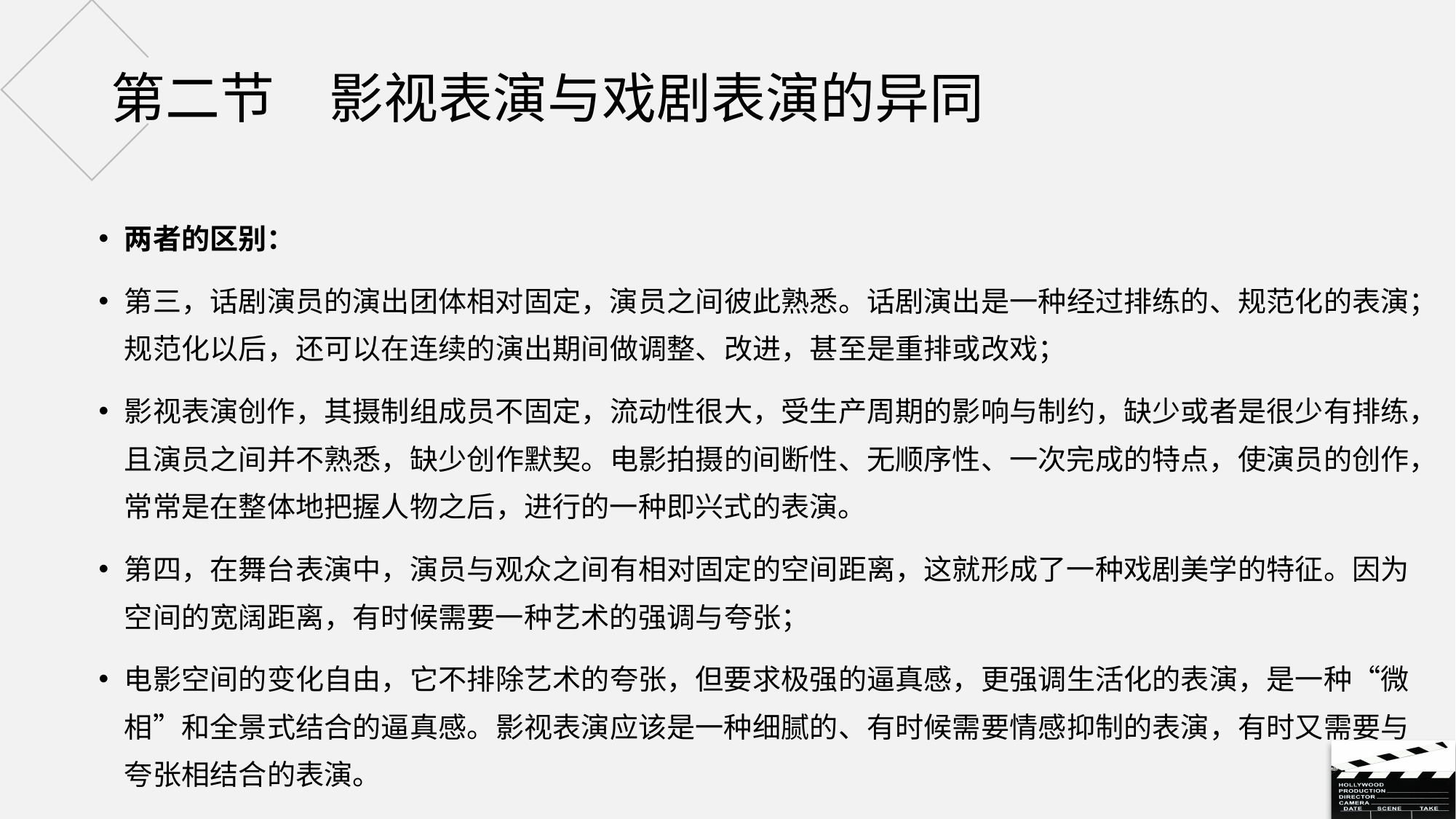

# 第二节	影视表演与戏剧表演的异同
两者的区别：
第三，话剧演员的演出团体相对固定，演员之间彼此熟悉。话剧演出是一种经过排练的、规范化的表演；规范化以后，还可以在连续的演出期间做调整、改进，甚至是重排或改戏；
影视表演创作，其摄制组成员不固定，流动性很大，受生产周期的影响与制约，缺少或者是很少有排练，且演员之间并不熟悉，缺少创作默契。电影拍摄的间断性、无顺序性、一次完成的特点，使演员的创作，常常是在整体地把握人物之后，进行的一种即兴式的表演。
第四，在舞台表演中，演员与观众之间有相对固定的空间距离，这就形成了一种戏剧美学的特征。因为空间的宽阔距离，有时候需要一种艺术的强调与夸张；
电影空间的变化自由，它不排除艺术的夸张，但要求极强的逼真感，更强调生活化的表演，是一种“微相”和全景式结合的逼真感。影视表演应该是一种细腻的、有时候需要情感抑制的表演，有时又需要与夸张相结合的表演。